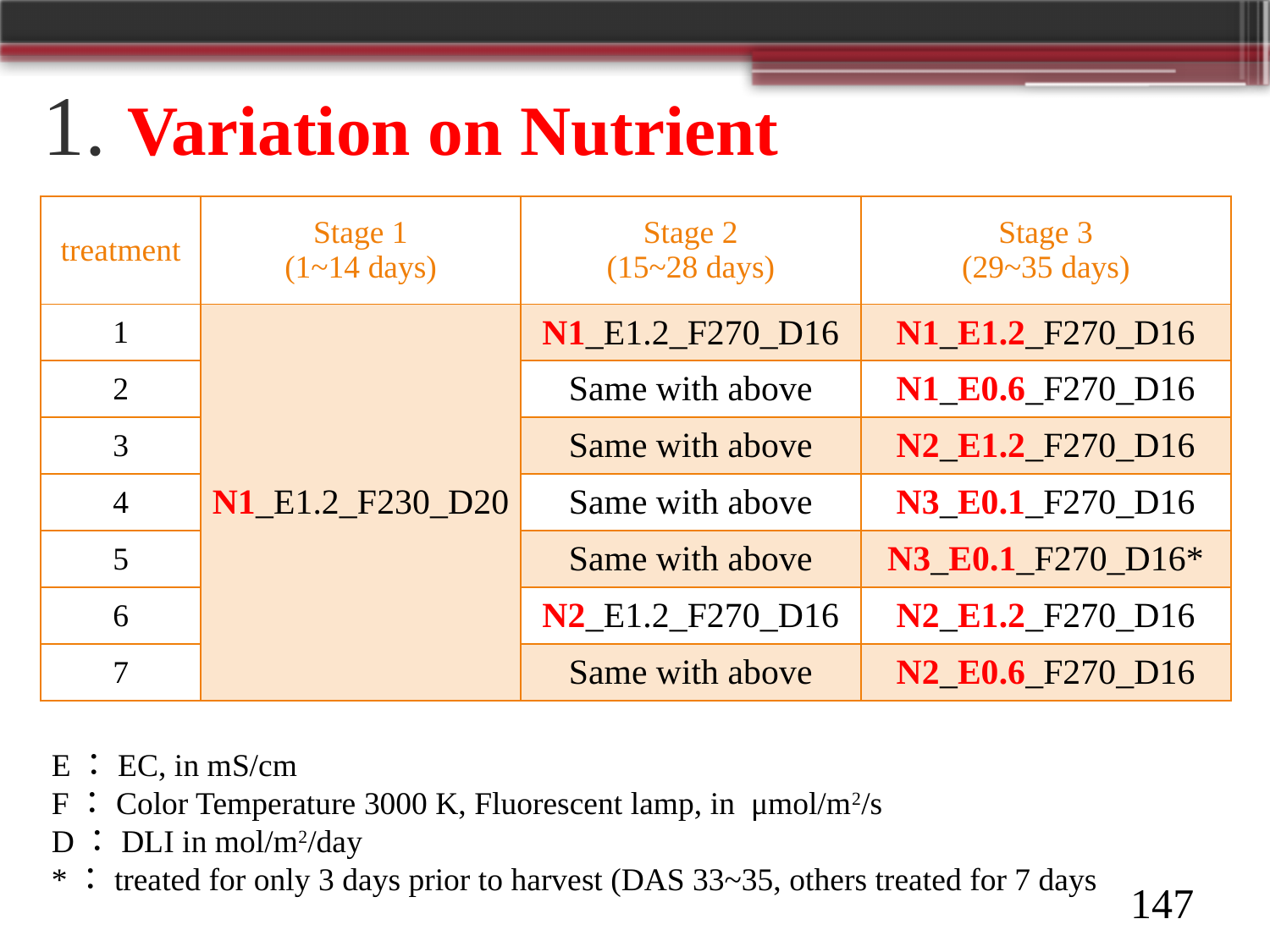

# 1. Variation on Nutrient
| treatment | Stage 1 (1~14 days) | Stage 2 (15~28 days) | Stage 3 (29~35 days) |
| --- | --- | --- | --- |
| 1 | N1\_E1.2\_F230\_D20 | N1\_E1.2\_F270\_D16 | N1\_E1.2\_F270\_D16 |
| 2 |  | Same with above | N1\_E0.6\_F270\_D16 |
| 3 |  | Same with above | N2\_E1.2\_F270\_D16 |
| 4 |  | Same with above | N3\_E0.1\_F270\_D16 |
| 5 |  | Same with above | N3\_E0.1\_F270\_D16\* |
| 6 |  | N2\_E1.2\_F270\_D16 | N2\_E1.2\_F270\_D16 |
| 7 |  | Same with above | N2\_E0.6\_F270\_D16 |
N1：迦南農場配方，N2：花寶1號，N3：清水
E：EC, in mS/cm
F：Color Temperature 3000 K, Fluorescent lamp, in  μmol/m2/s
D：DLI in mol/m2/day
*：treated for only 3 days prior to harvest (DAS 33~35, others treated for 7 days
147